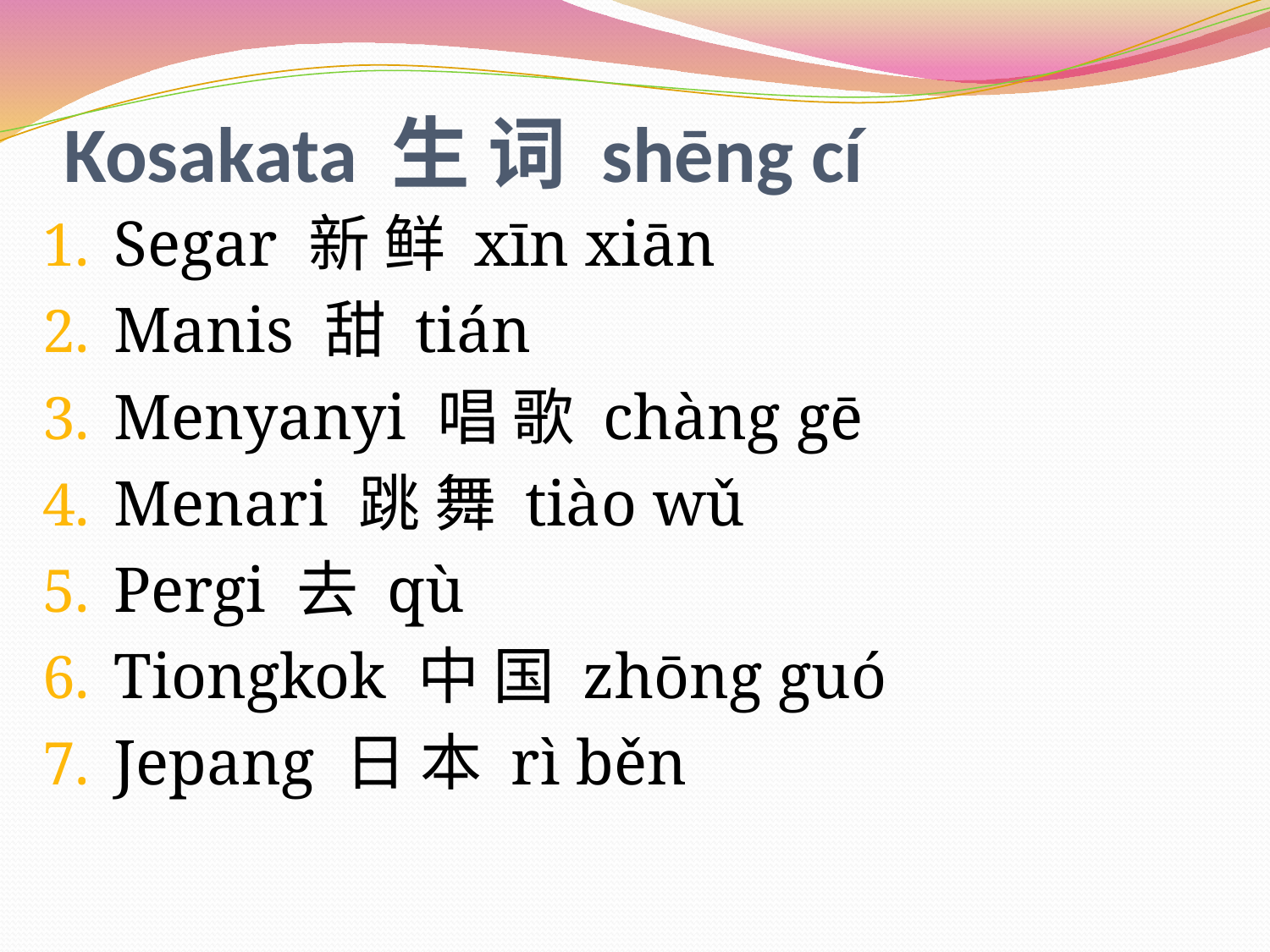

# Kosakata 生 词 shēng cí
Segar 新 鲜 xīn xiān
Manis 甜 tián
Menyanyi 唱 歌 chàng gē
Menari 跳 舞 tiào wǔ
Pergi 去 qù
Tiongkok 中 国 zhōng guó
Jepang 日 本 rì běn